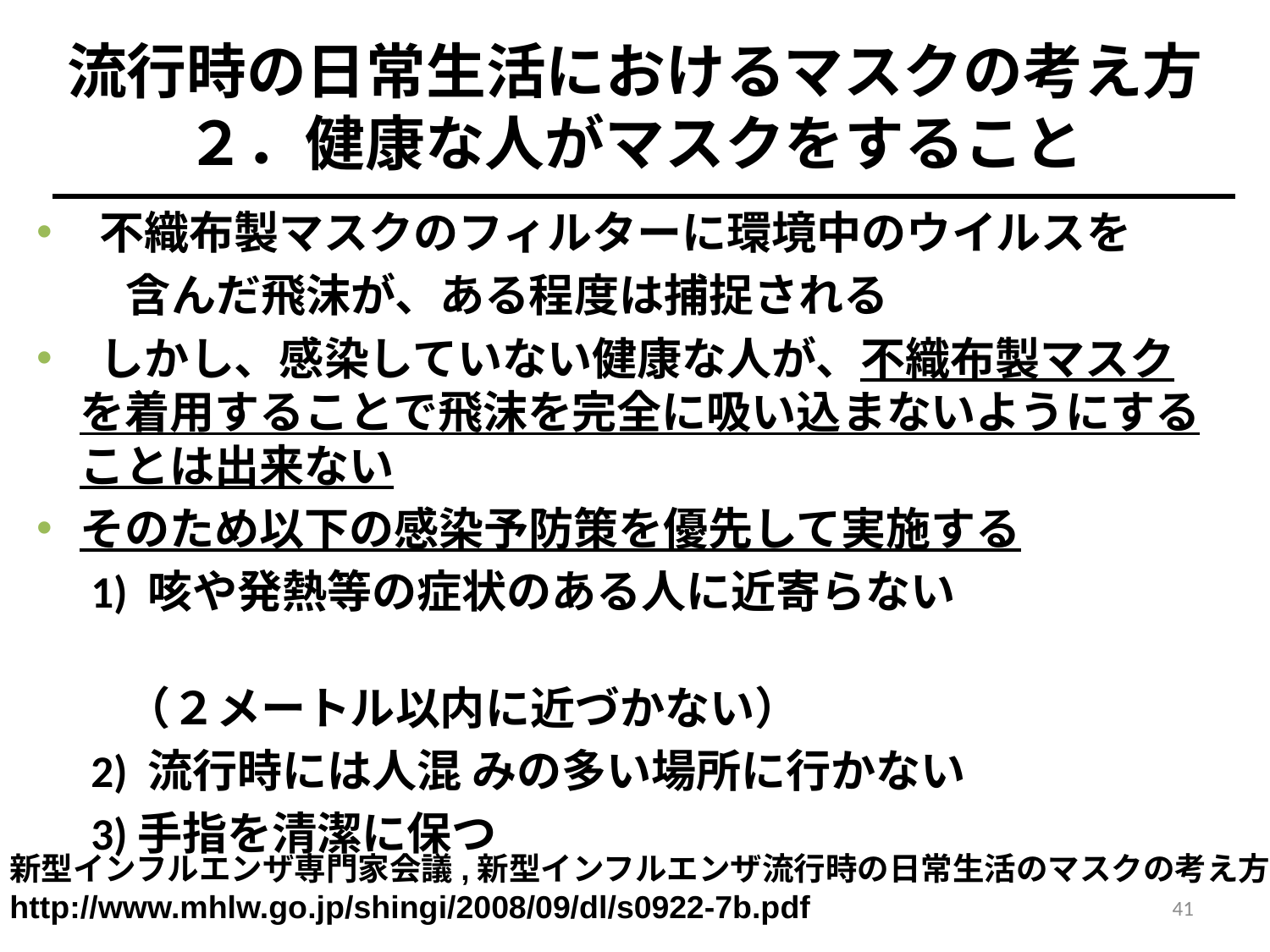

# 流行時の日常生活におけるマスクの考え方 ２．健康な人がマスクをすること
 不織布製マスクのフィルターに環境中のウイルスを
　　含んだ飛沫が、ある程度は捕捉される
 しかし、感染していない健康な人が、不織布製マスクを着用することで飛沫を完全に吸い込まないようにすることは出来ない
そのため以下の感染予防策を優先して実施する
　1) 咳や発熱等の症状のある人に近寄らない
　　（２メートル以内に近づかない）
　2) 流行時には人混 みの多い場所に行かない
　3)手指を清潔に保つ
新型インフルエンザ専門家会議,新型インフルエンザ流行時の日常生活のマスクの考え方
http://www.mhlw.go.jp/shingi/2008/09/dl/s0922-7b.pdf
41